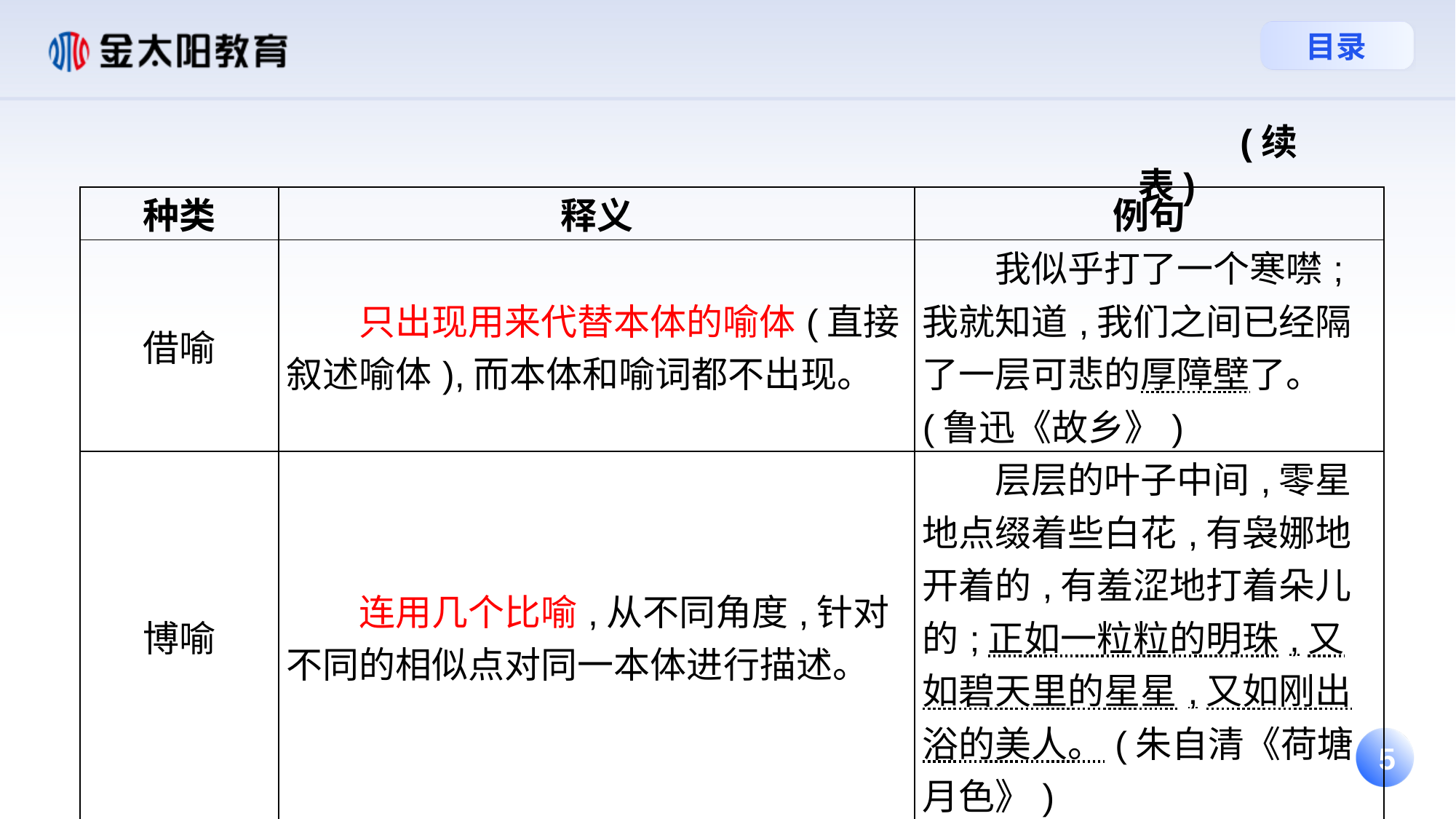

(续表)

| 种类 | 释义 | 例句 |
| --- | --- | --- |
| 借喻 | 只出现用来代替本体的喻体(直接叙述喻体),而本体和喻词都不出现。 | 我似乎打了一个寒噤;我就知道,我们之间已经隔了一层可悲的厚障壁了。(鲁迅《故乡》) |
| 博喻 | 连用几个比喻,从不同角度,针对不同的相似点对同一本体进行描述。 | 层层的叶子中间,零星地点缀着些白花,有袅娜地开着的,有羞涩地打着朵儿的;正如一粒粒的明珠,又如碧天里的星星,又如刚出浴的美人。(朱自清《荷塘月色》) |